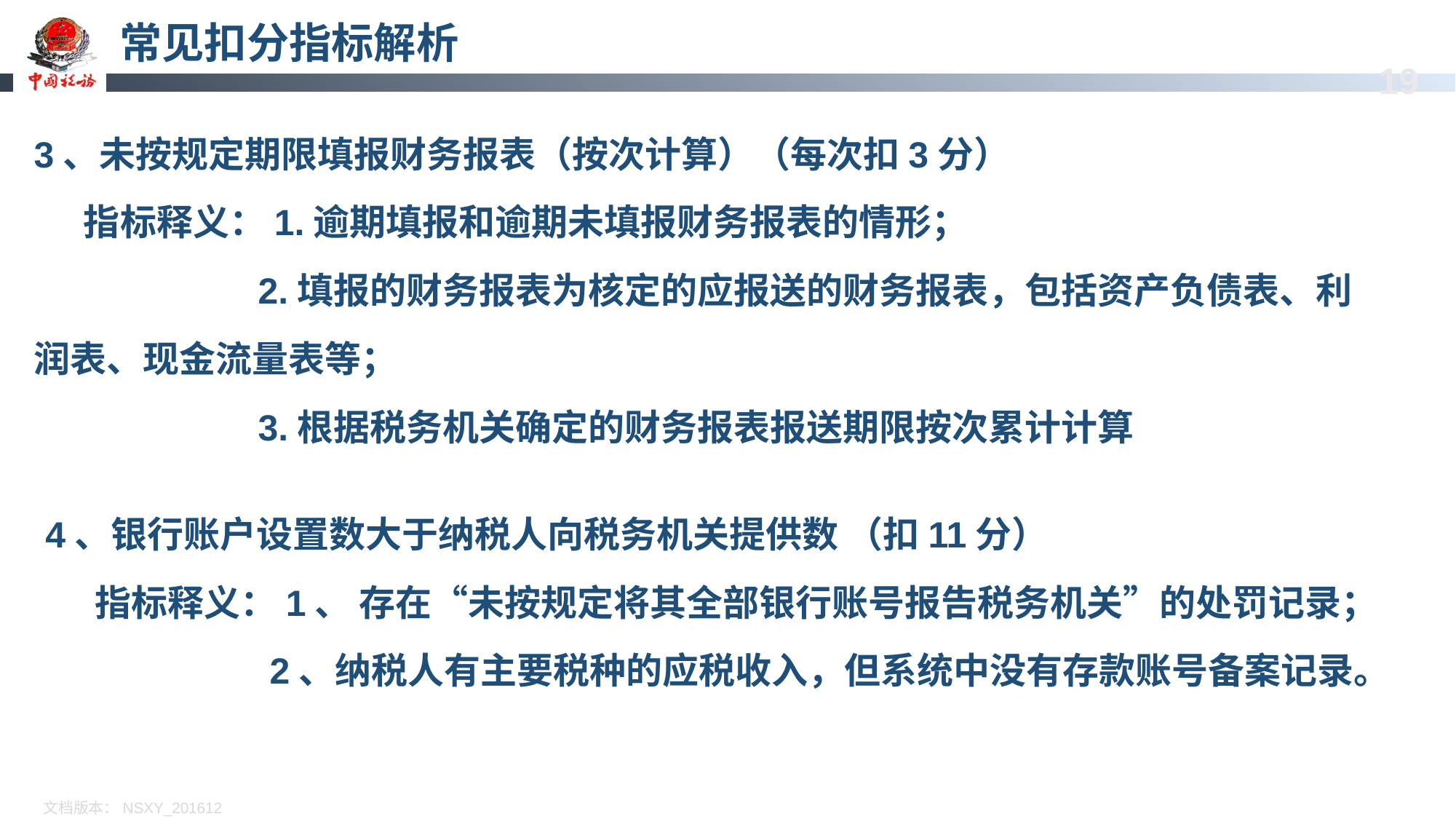

# 常见扣分指标解析
3、未按规定期限填报财务报表（按次计算）（每次扣3分）
     指标释义：1.逾期填报和逾期未填报财务报表的情形；
                      2.填报的财务报表为核定的应报送的财务报表，包括资产负债表、利润表、现金流量表等；
                      3.根据税务机关确定的财务报表报送期限按次累计计算

4、银行账户设置数大于纳税人向税务机关提供数 （扣11分）
     指标释义：1、 存在“未按规定将其全部银行账号报告税务机关”的处罚记录；
                      2、纳税人有主要税种的应税收入，但系统中没有存款账号备案记录。